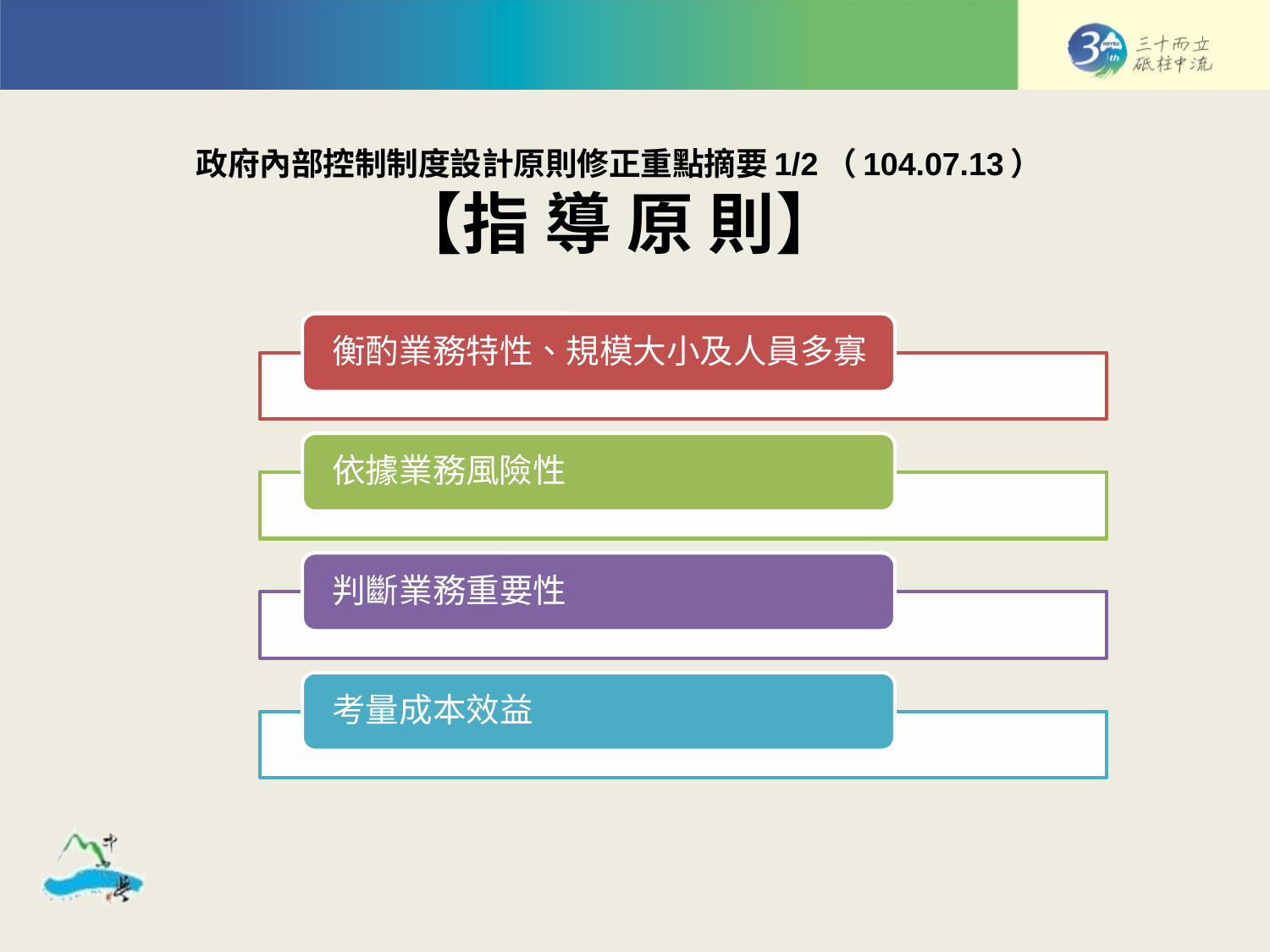

# 政府內部控制制度設計原則修正重點摘要1/2（104.07.13） 【指 導 原 則】
衡酌業務特性、規模大小及人員多寡
依據業務風險性
判斷業務重要性
考量成本效益